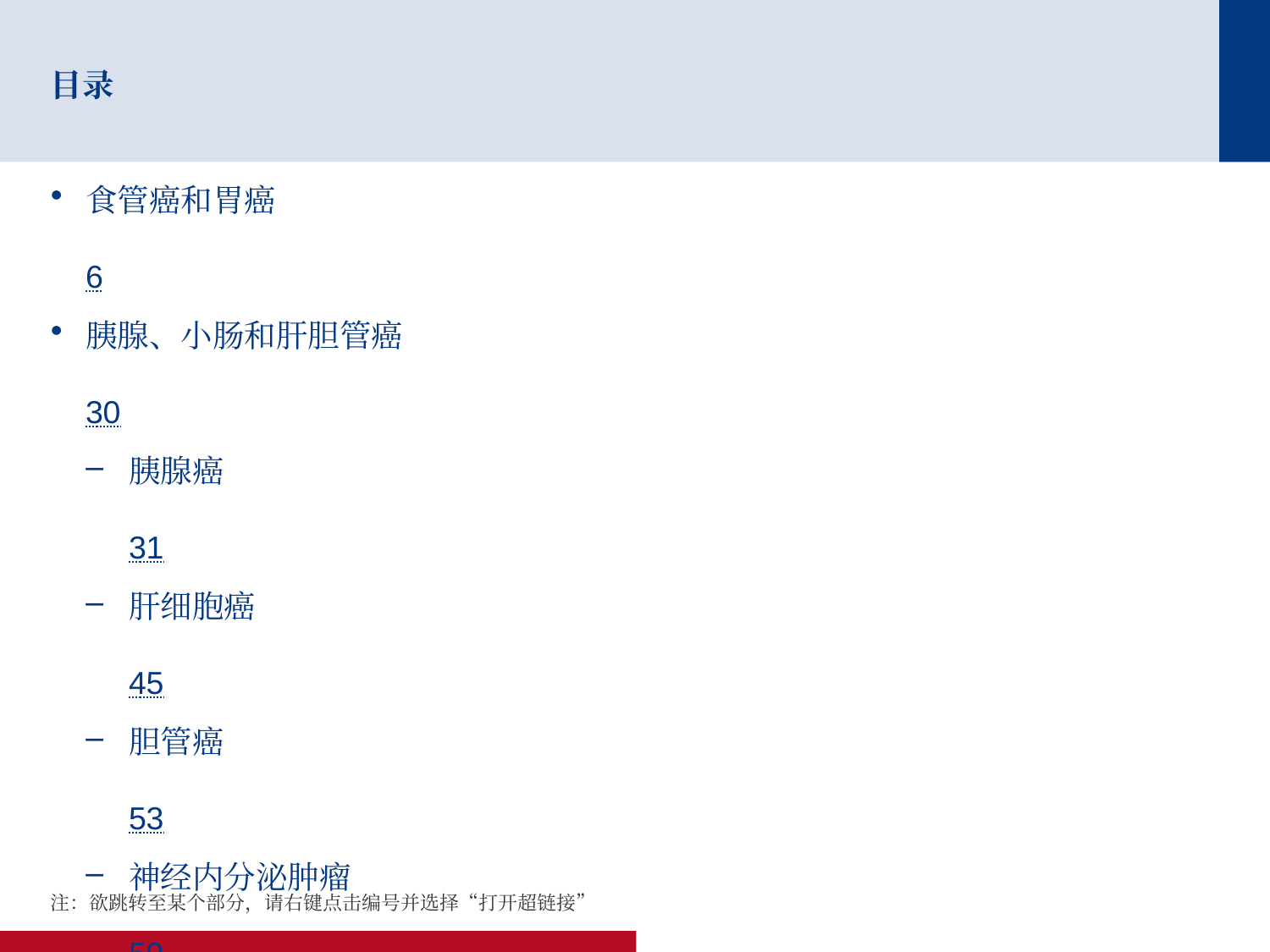

# 目录
食管癌和胃癌	6
胰腺、小肠和肝胆管癌	30
胰腺癌	31
肝细胞癌	45
胆管癌	53
神经内分泌肿瘤	59
结肠、直肠和肛门癌	64
注：欲跳转至某个部分，请右键点击编号并选择“打开超链接”